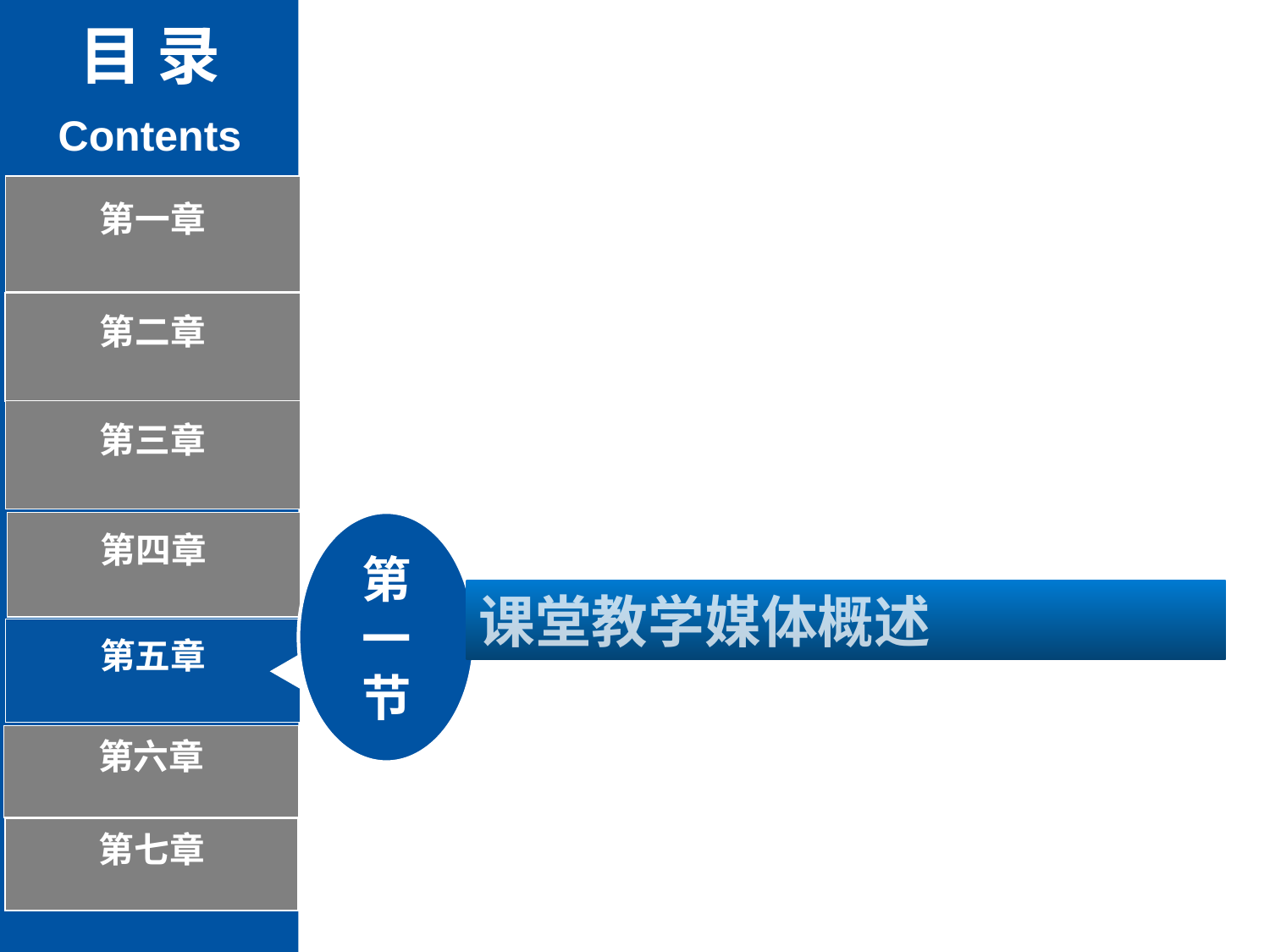

目 录
Contents
第一章

第二章

第三章

第
一
节
第四章

课堂教学媒体概述
第五章

第六章

第七章